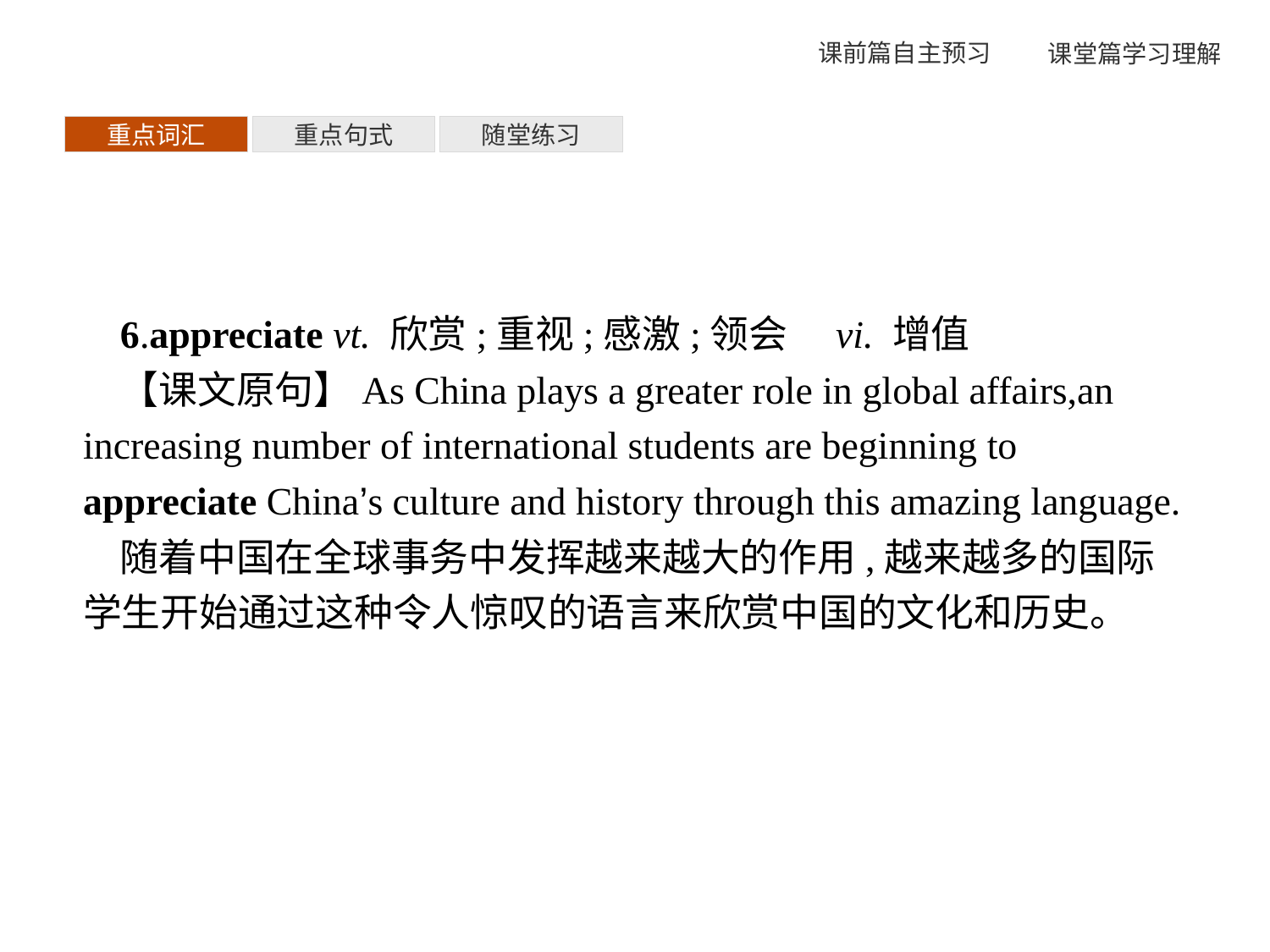

重点词汇
重点句式
随堂练习
6.appreciate vt. 欣赏;重视;感激;领会　vi. 增值
【课文原句】As China plays a greater role in global affairs,an increasing number of international students are beginning to appreciate China’s culture and history through this amazing language.
随着中国在全球事务中发挥越来越大的作用,越来越多的国际学生开始通过这种令人惊叹的语言来欣赏中国的文化和历史。